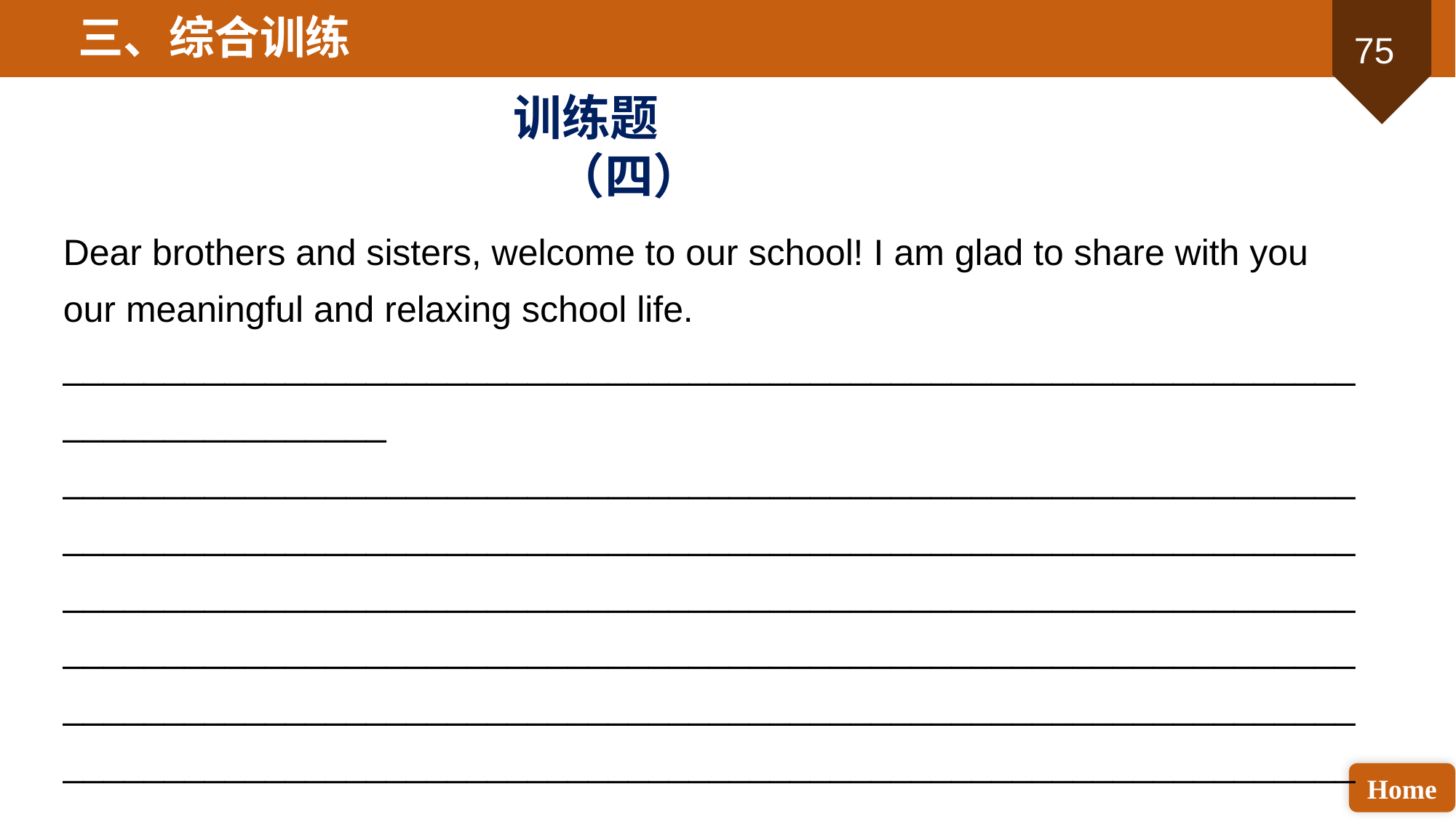

三、综合训练
训练题（四）
Dear brothers and sisters, welcome to our school! I am glad to share with you our meaningful and relaxing school life.
________________________________________________________________________________
________________________________________________________________________________________________________________________________________________________________________________________________________________________________________________________________________________________________________________________________________________________________________________________________________________________________________________________________________________________________